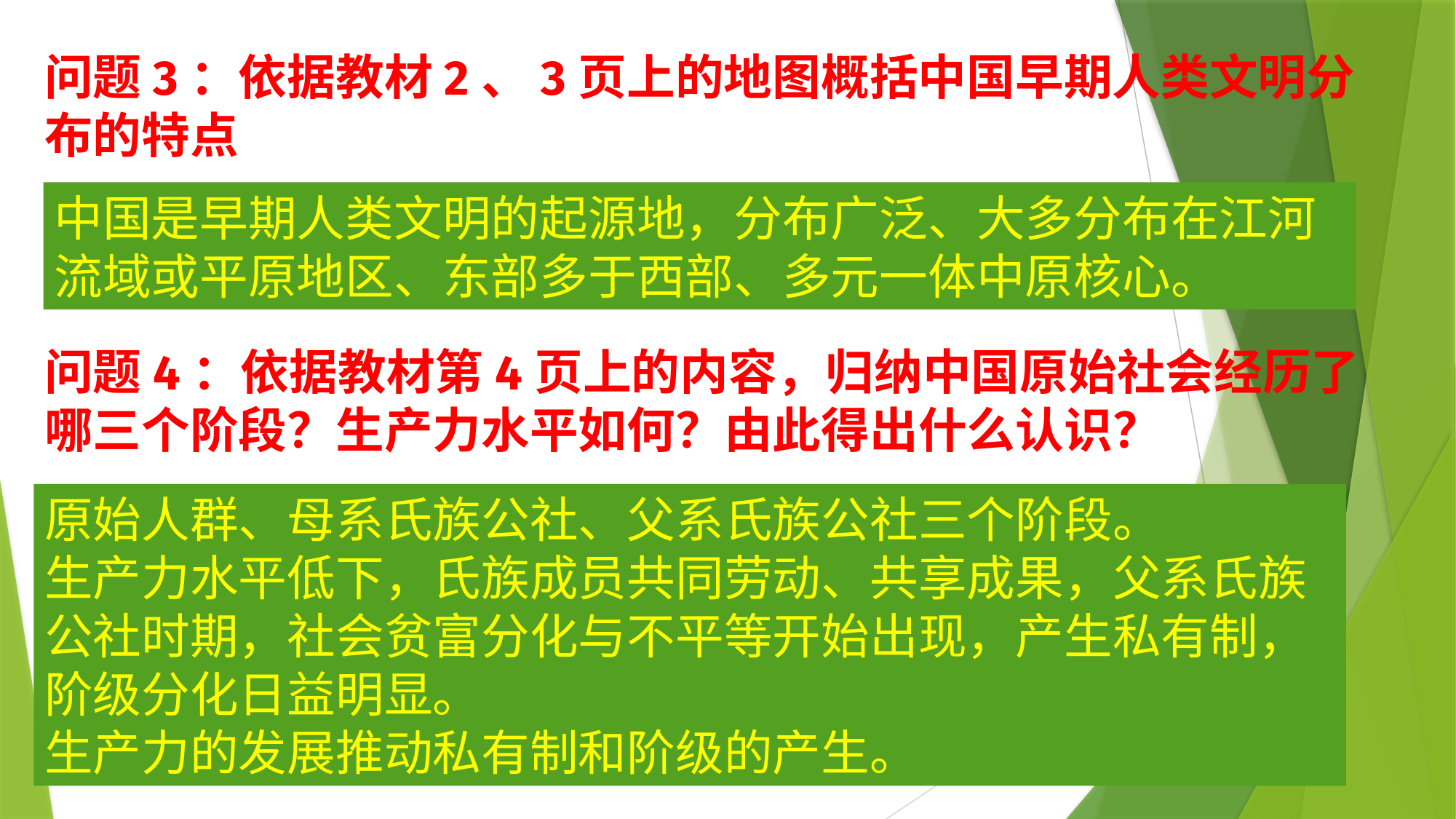

问题3：依据教材2、3页上的地图概括中国早期人类文明分布的特点
中国是早期人类文明的起源地，分布广泛、大多分布在江河流域或平原地区、东部多于西部、多元一体中原核心。
问题4：依据教材第4页上的内容，归纳中国原始社会经历了哪三个阶段？生产力水平如何？由此得出什么认识？
原始人群、母系氏族公社、父系氏族公社三个阶段。
生产力水平低下，氏族成员共同劳动、共享成果，父系氏族公社时期，社会贫富分化与不平等开始出现，产生私有制，阶级分化日益明显。
生产力的发展推动私有制和阶级的产生。